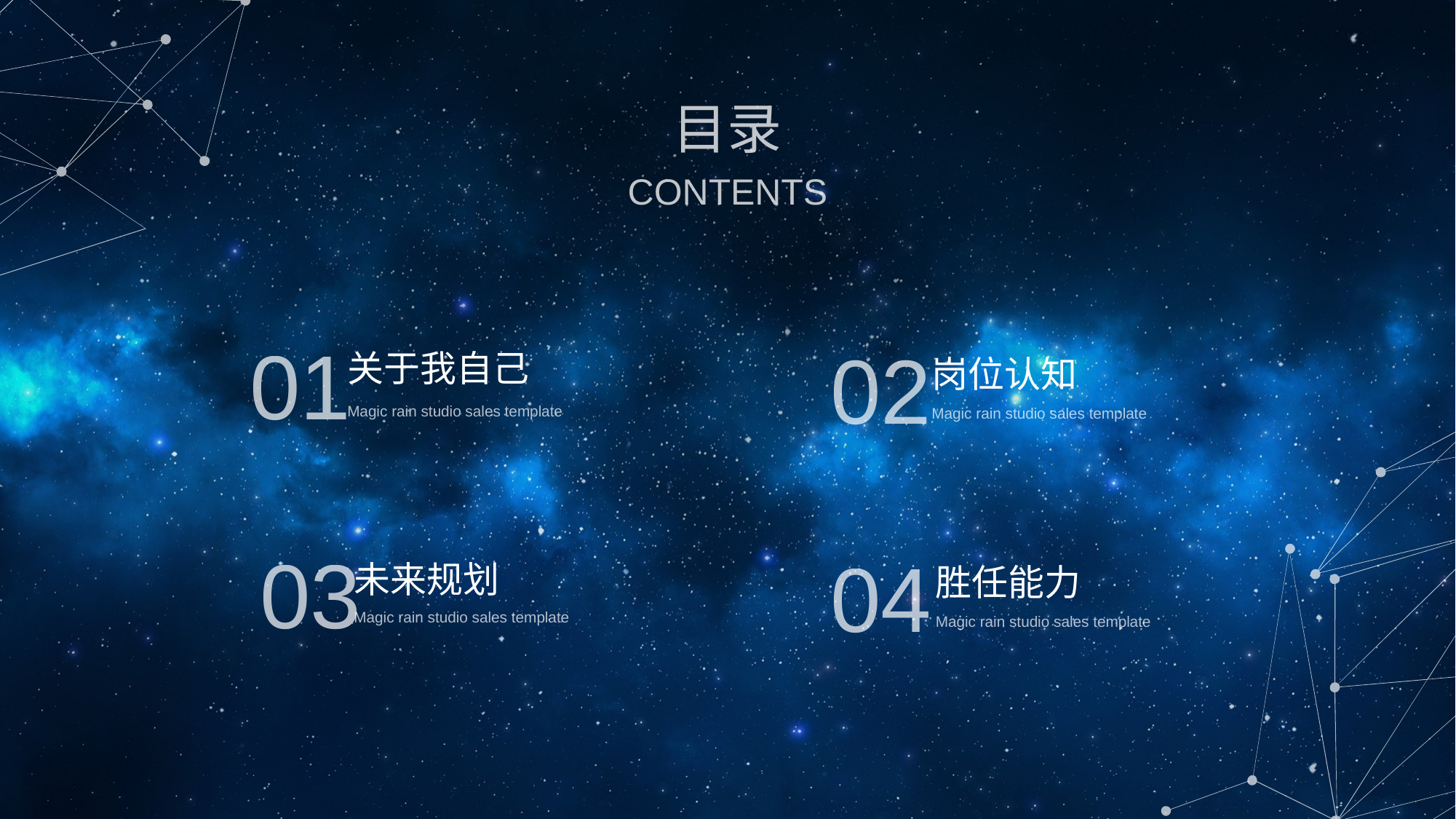

目录
CONTENTS
01
02
关于我自己
岗位认知
Magic rain studio sales template
Magic rain studio sales template
03
04
未来规划
胜任能力
Magic rain studio sales template
Magic rain studio sales template